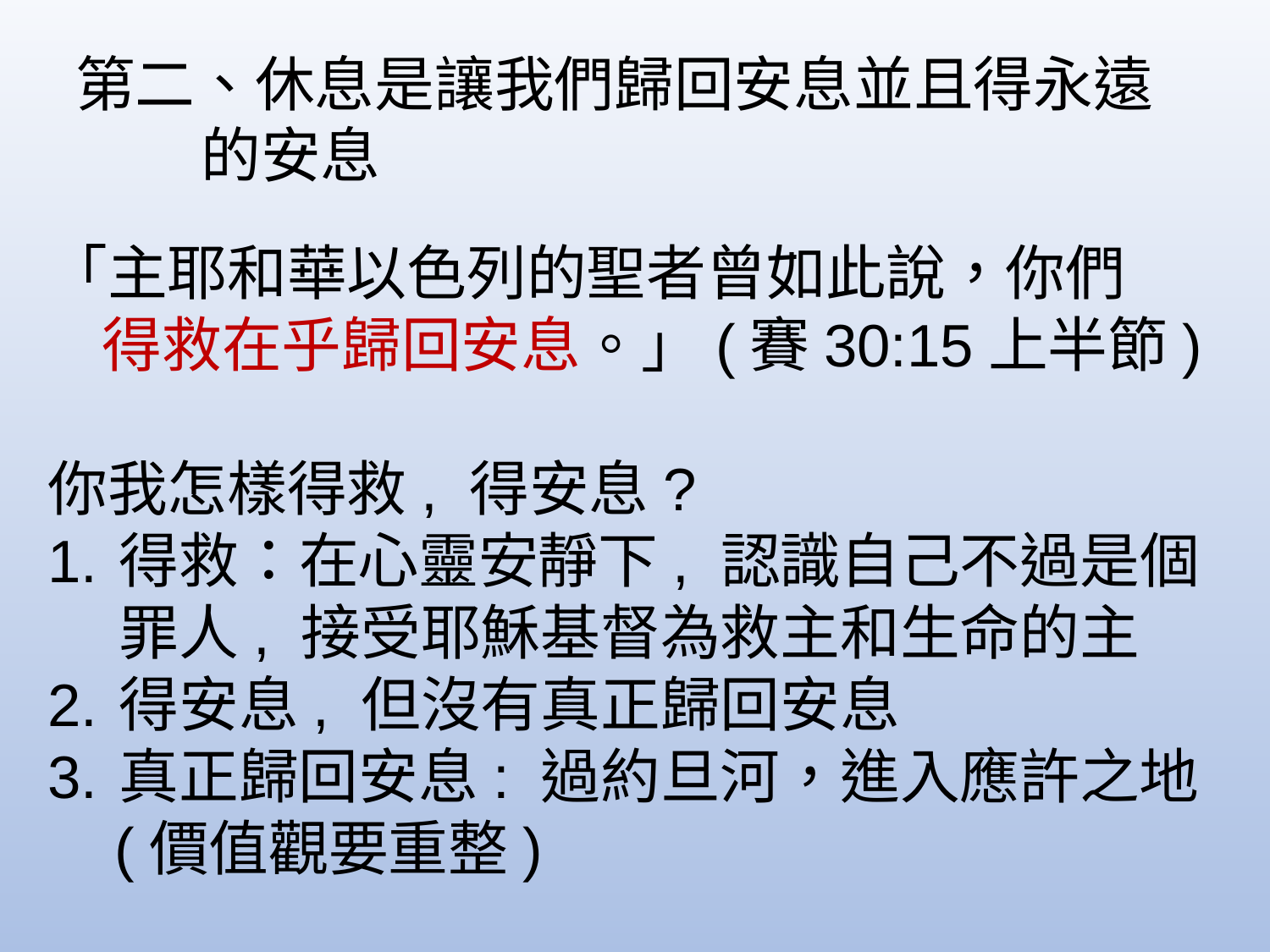

第二、休息是讓我們歸回安息並且得永遠
           的安息

「主耶和華以色列的聖者曾如此說，你們
   得救在乎歸回安息。」(賽30:15上半節)
你我怎樣得救, 得安息?
得救：在心靈安靜下, 認識自己不過是個罪人, 接受耶穌基督為救主和生命的主
得安息, 但沒有真正歸回安息
真正歸回安息: 過約旦河，進入應許之地
    (價值觀要重整)